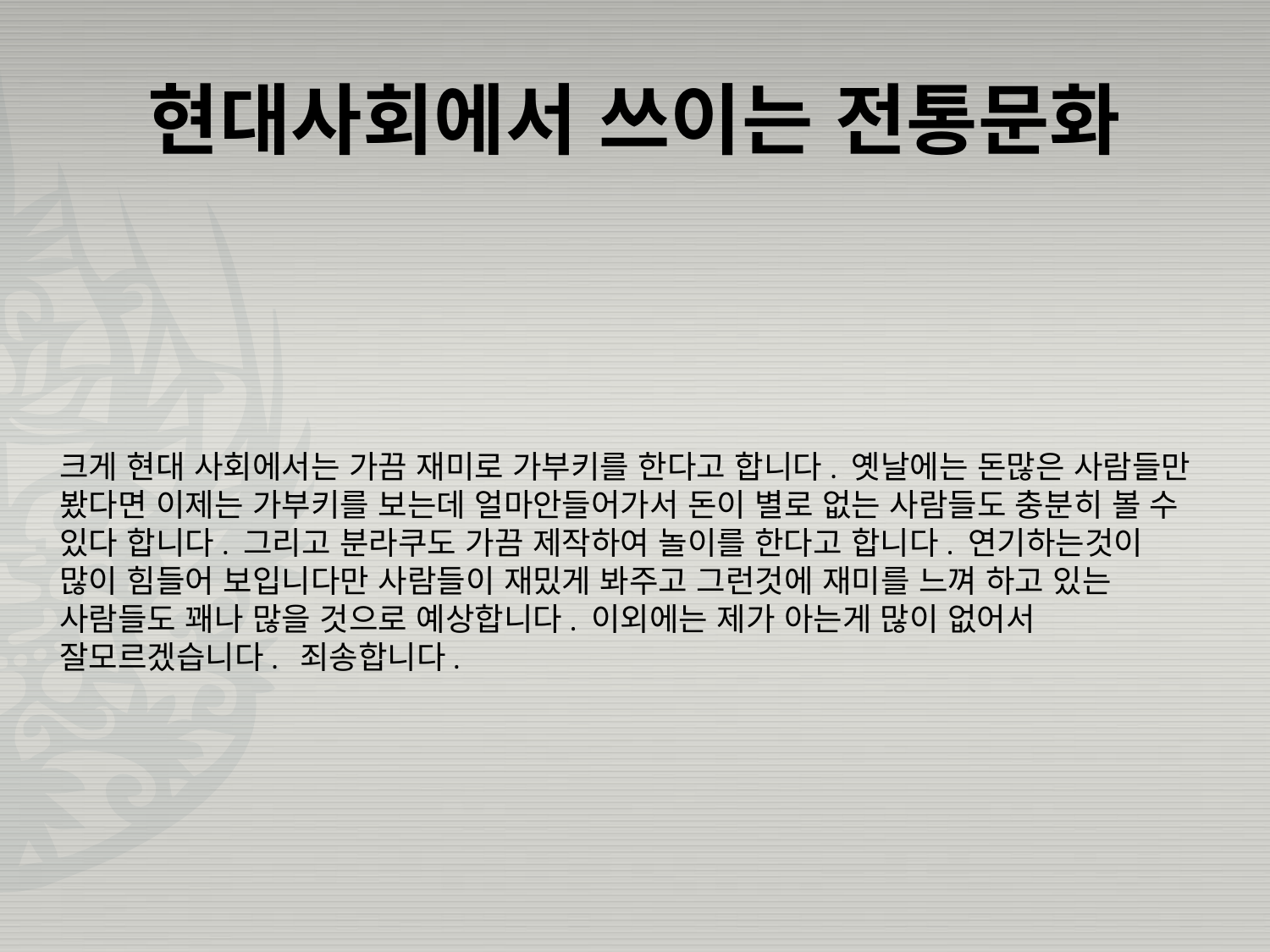

# 현대사회에서 쓰이는 전통문화
크게 현대 사회에서는 가끔 재미로 가부키를 한다고 합니다. 옛날에는 돈많은 사람들만 봤다면 이제는 가부키를 보는데 얼마안들어가서 돈이 별로 없는 사람들도 충분히 볼 수 있다 합니다. 그리고 분라쿠도 가끔 제작하여 놀이를 한다고 합니다. 연기하는것이 많이 힘들어 보입니다만 사람들이 재밌게 봐주고 그런것에 재미를 느껴 하고 있는 사람들도 꽤나 많을 것으로 예상합니다. 이외에는 제가 아는게 많이 없어서 잘모르겠습니다.  죄송합니다.